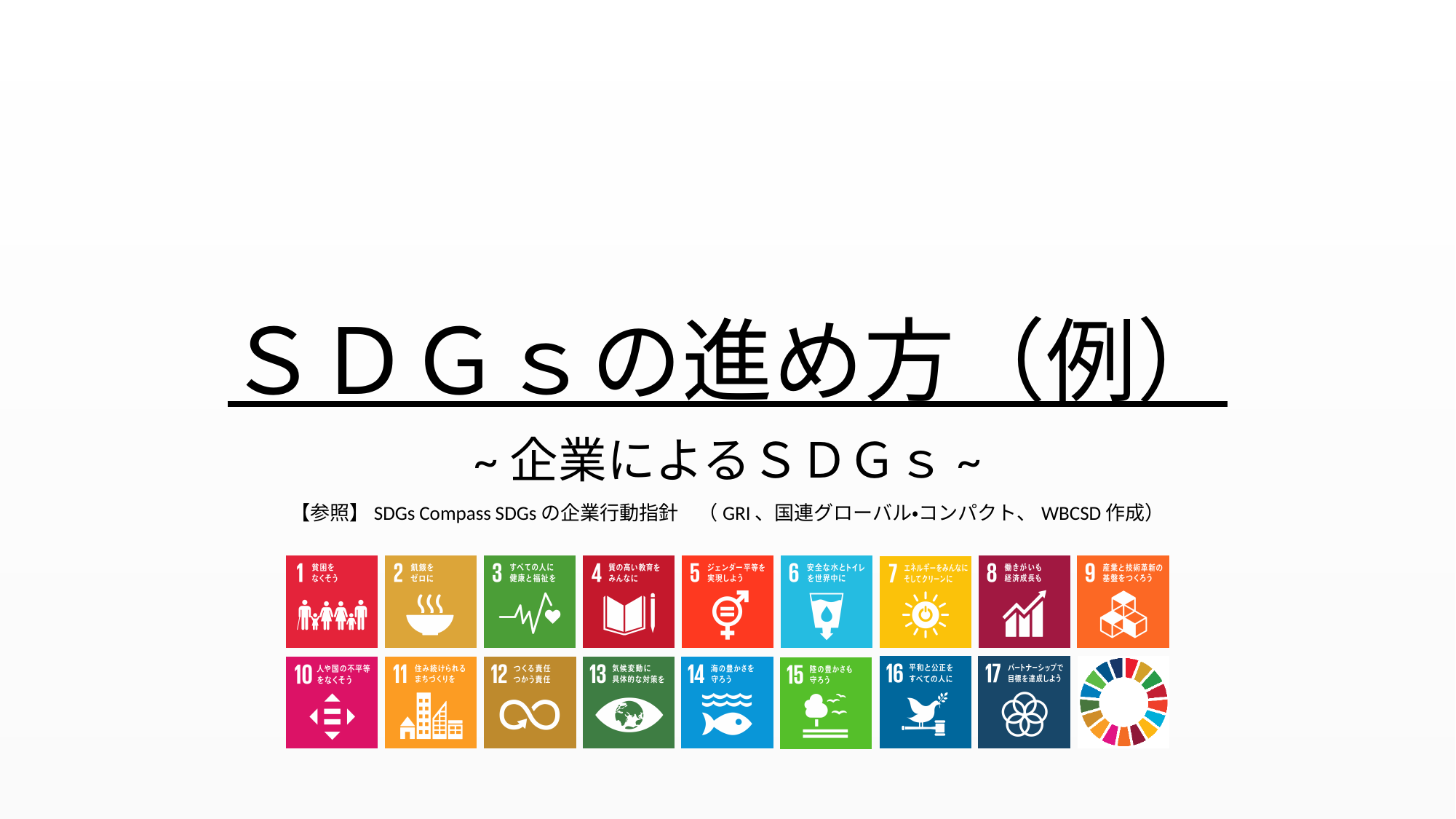

# ＳＤＧｓの進め方（例）
~企業によるＳＤＧｓ~
【参照】SDGs Compass SDGsの企業行動指針　（GRI、国連グローバル・コンパクト、WBCSD作成）